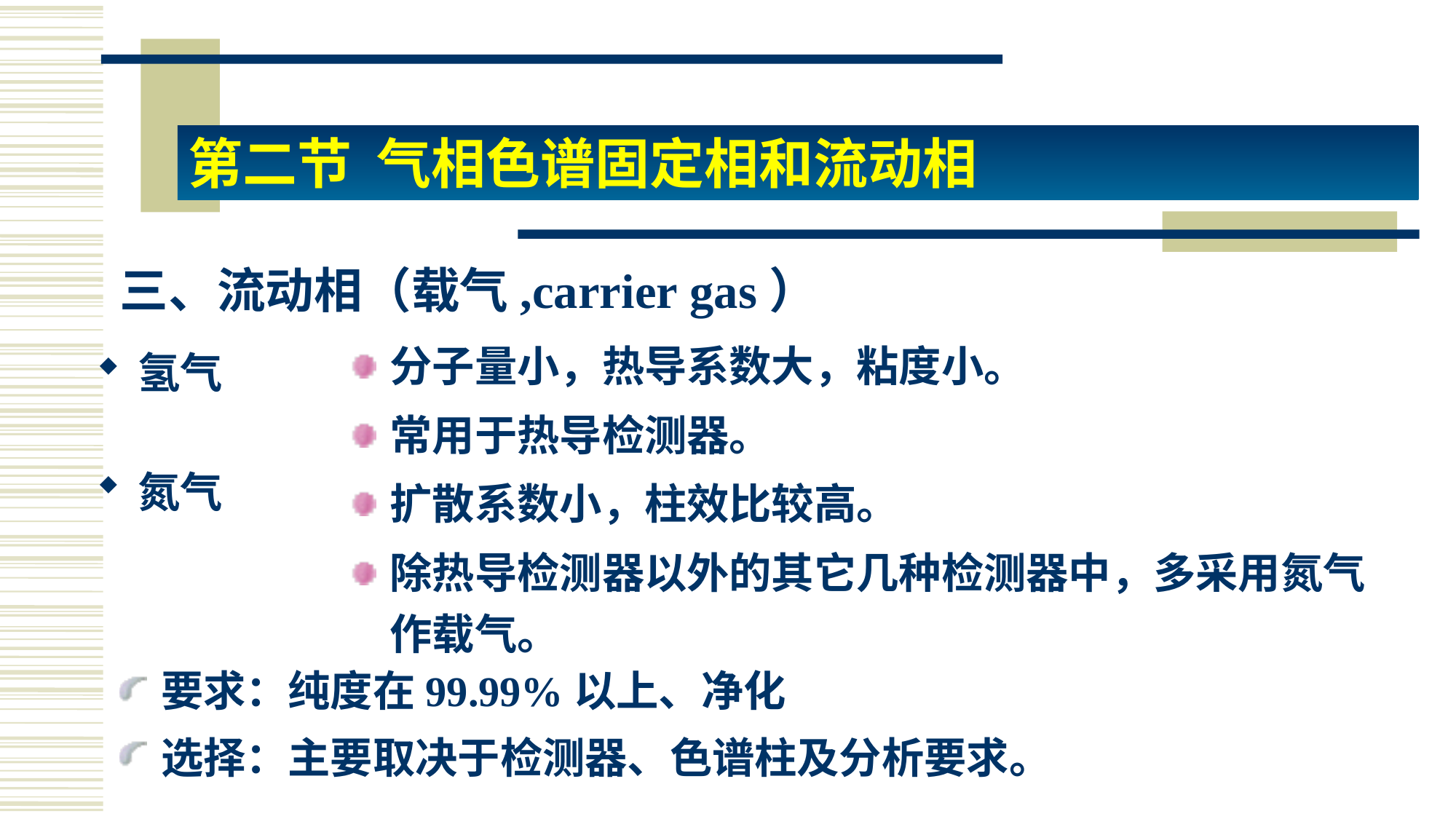

第二节  气相色谱固定相和流动相
# 三、流动相（载气,carrier gas）
分子量小，热导系数大，粘度小。
常用于热导检测器。
氢气

氮气
扩散系数小，柱效比较高。
除热导检测器以外的其它几种检测器中，多采用氮气作载气。
要求：纯度在99.99%以上、净化
选择：主要取决于检测器、色谱柱及分析要求。